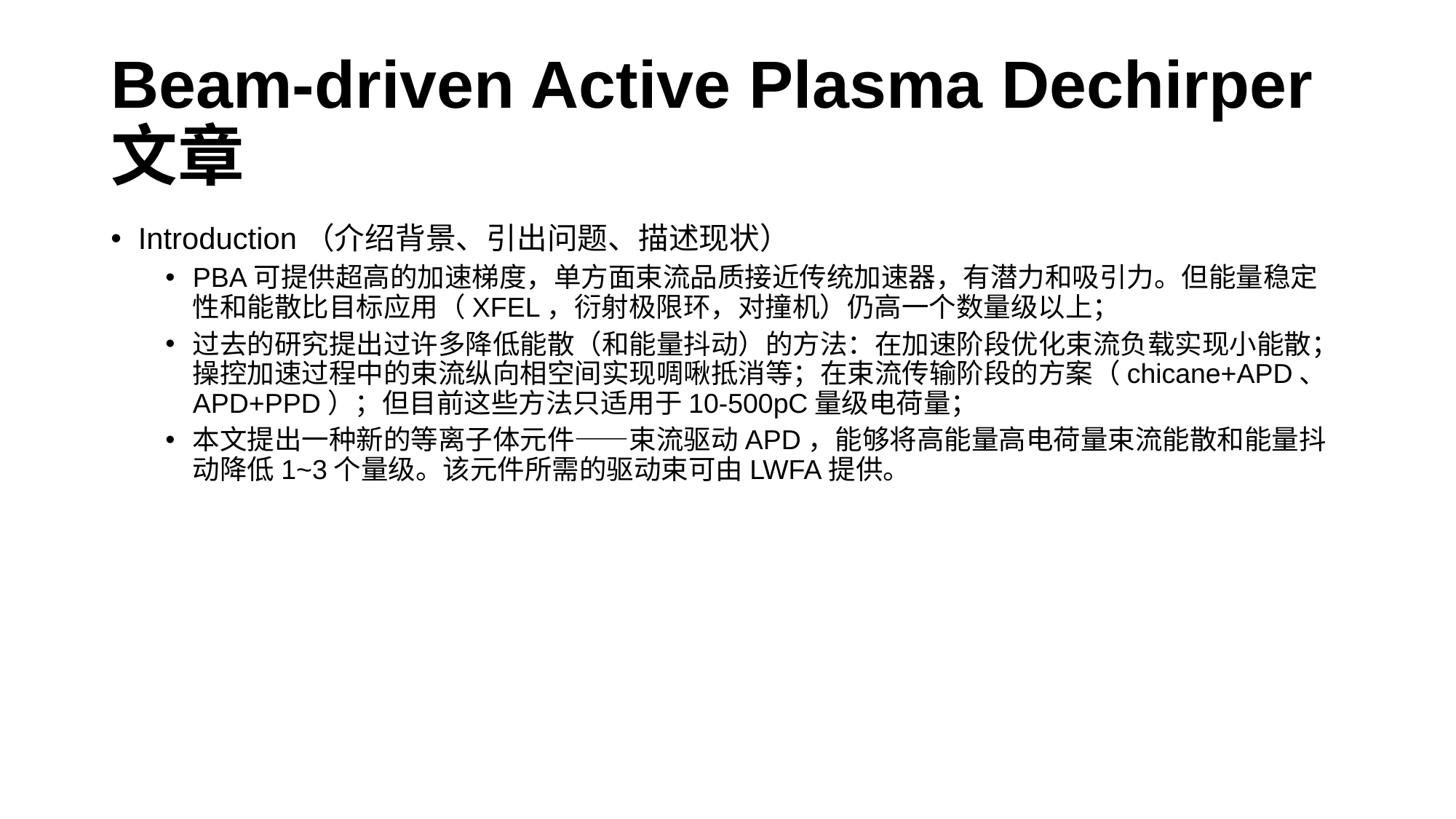

# Beam-driven Active Plasma Dechirper文章
Introduction（介绍背景、引出问题、描述现状）
PBA可提供超高的加速梯度，单方面束流品质接近传统加速器，有潜力和吸引力。但能量稳定性和能散比目标应用（XFEL，衍射极限环，对撞机）仍高一个数量级以上；
过去的研究提出过许多降低能散（和能量抖动）的方法：在加速阶段优化束流负载实现小能散；操控加速过程中的束流纵向相空间实现啁啾抵消等；在束流传输阶段的方案（chicane+APD、APD+PPD）；但目前这些方法只适用于10-500pC量级电荷量；
本文提出一种新的等离子体元件——束流驱动APD，能够将高能量高电荷量束流能散和能量抖动降低1~3个量级。该元件所需的驱动束可由LWFA提供。